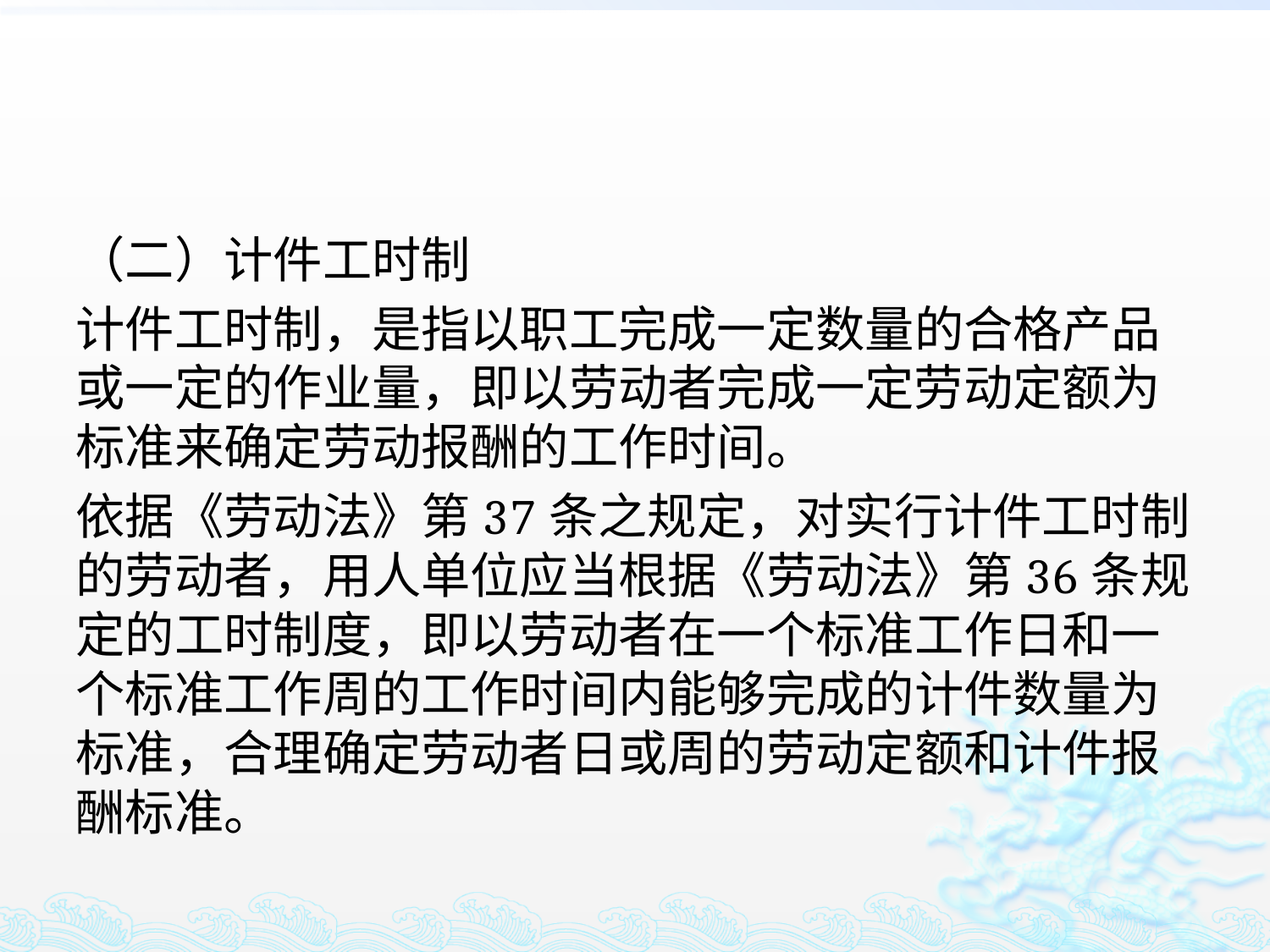

#
（二）计件工时制
计件工时制，是指以职工完成一定数量的合格产品或一定的作业量，即以劳动者完成一定劳动定额为标准来确定劳动报酬的工作时间。
依据《劳动法》第37条之规定，对实行计件工时制的劳动者，用人单位应当根据《劳动法》第36条规定的工时制度，即以劳动者在一个标准工作日和一个标准工作周的工作时间内能够完成的计件数量为标准，合理确定劳动者日或周的劳动定额和计件报酬标准。